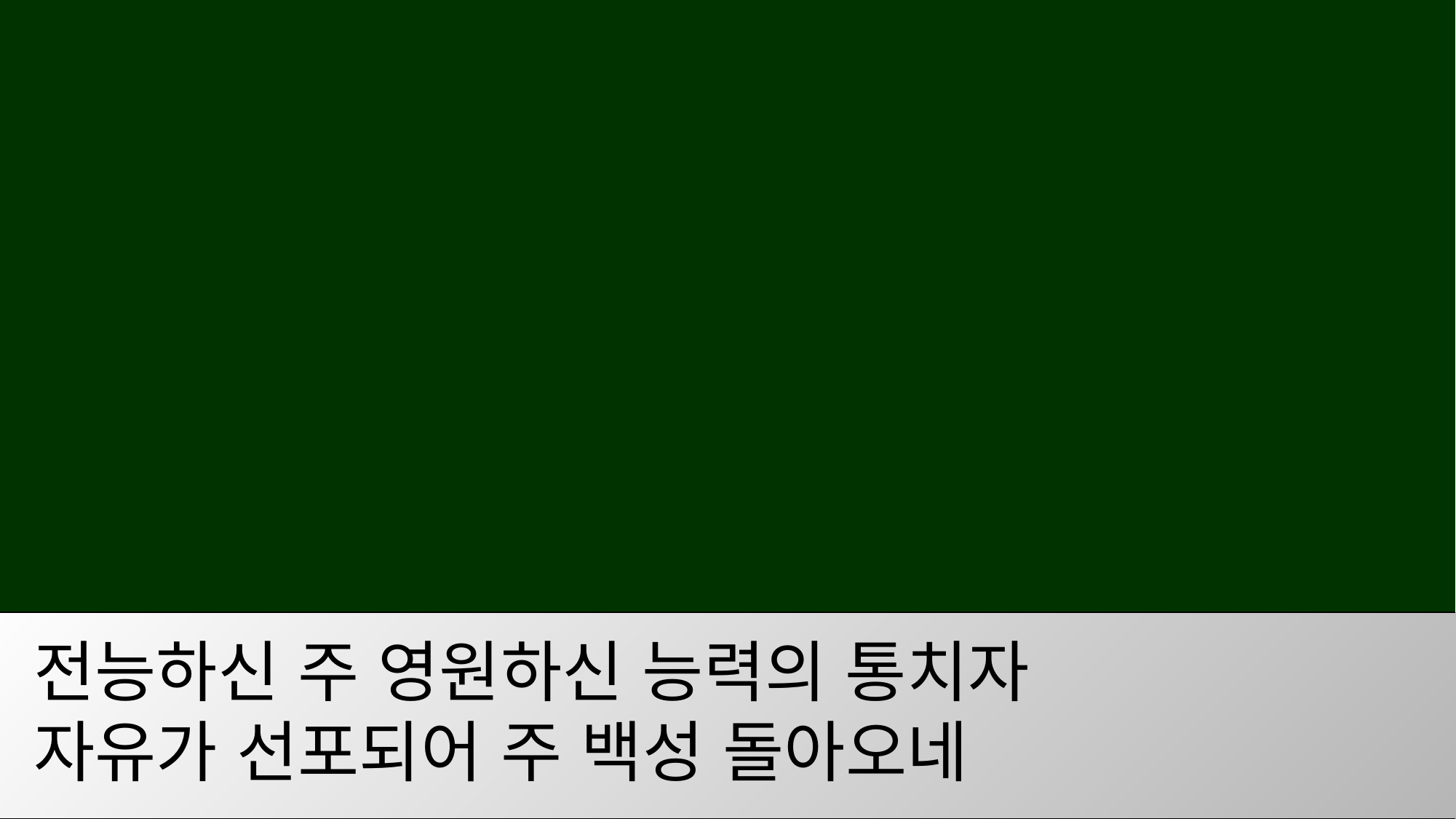

전능하신 주 영원하신 능력의 통치자
자유가 선포되어 주 백성 돌아오네